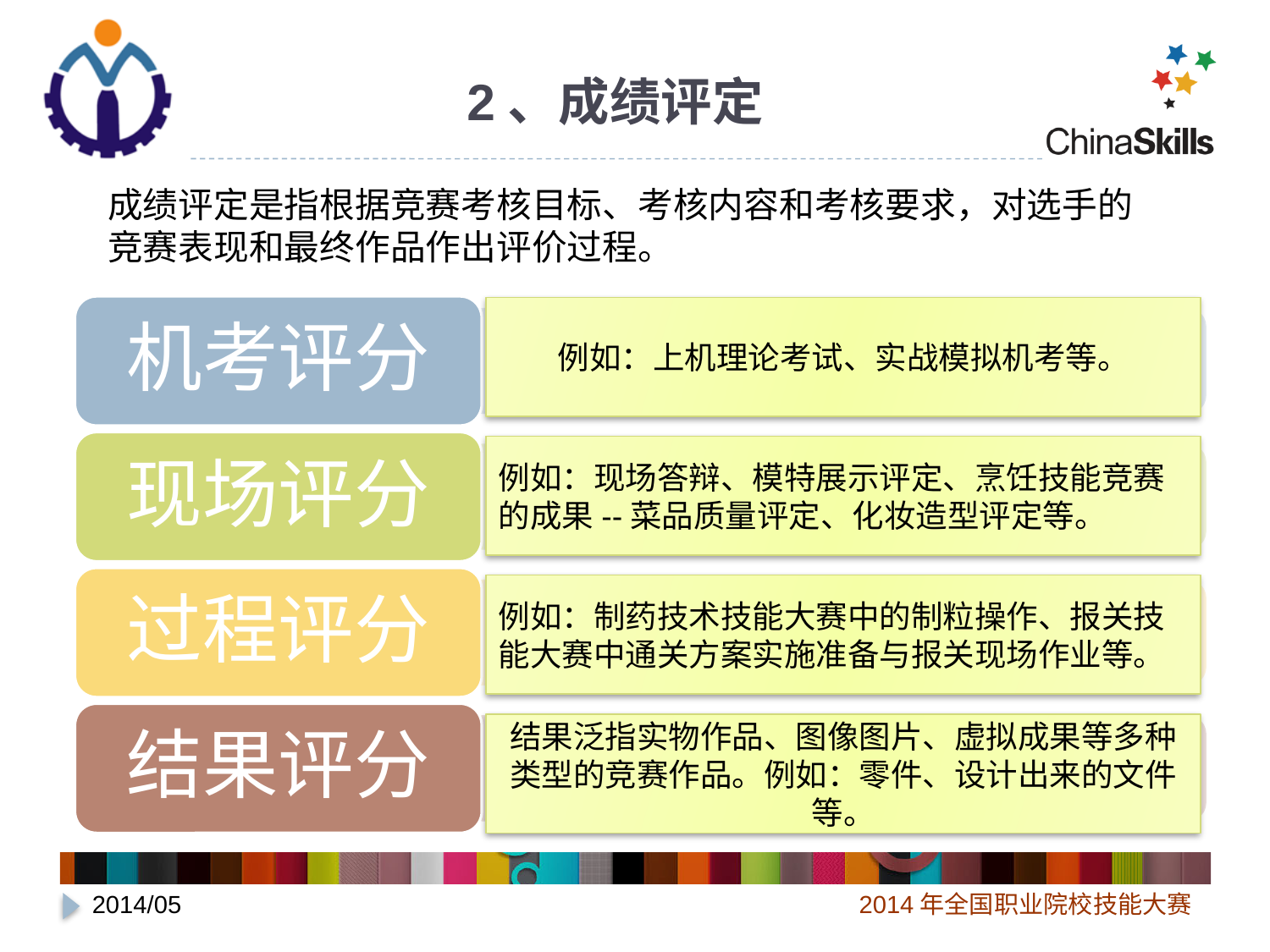

# 2、成绩评定
成绩评定是指根据竞赛考核目标、考核内容和考核要求，对选手的竞赛表现和最终作品作出评价过程。
机考评分是指参赛队伍（选手）在计算机上完成竞赛项目内容后，由答题系统自动判分的评分方法。
机考评分
现场评分是指依据评分标准对参赛队伍（选手）的现场技能展示独立判分、同步亮分并现场公布得分的评分方法。
现场评分
过程评分是指根据参赛队伍（选手）在分步操作过程中的规范性、合理性以及完成质量等，评分裁判依据评分标准按步给分并加权汇总的评分方法。
过程评分
结果评分是指评分裁判对参赛队伍（选手）提交的竞赛作品，依据赛项评价标准判分的评分方法。
结果评分
例如：上机理论考试、实战模拟机考等。
例如：现场答辩、模特展示评定、烹饪技能竞赛的成果--菜品质量评定、化妆造型评定等。
例如：制药技术技能大赛中的制粒操作、报关技能大赛中通关方案实施准备与报关现场作业等。
结果泛指实物作品、图像图片、虚拟成果等多种类型的竞赛作品。例如：零件、设计出来的文件等。
2014/05
2014年全国职业院校技能大赛